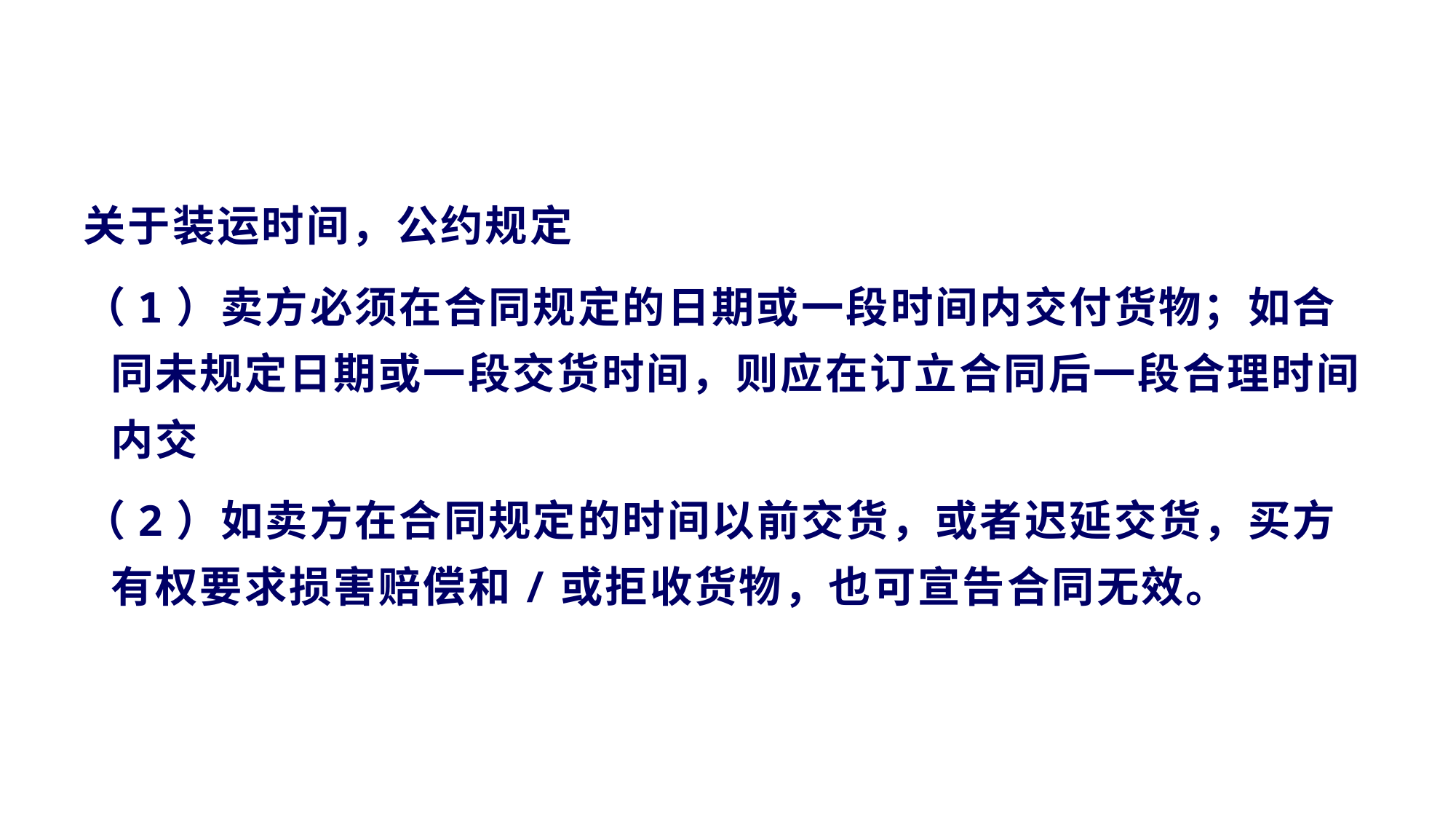

#
关于装运时间，公约规定
（1）卖方必须在合同规定的日期或一段时间内交付货物；如合同未规定日期或一段交货时间，则应在订立合同后一段合理时间内交
（2）如卖方在合同规定的时间以前交货，或者迟延交货，买方有权要求损害赔偿和/或拒收货物，也可宣告合同无效。